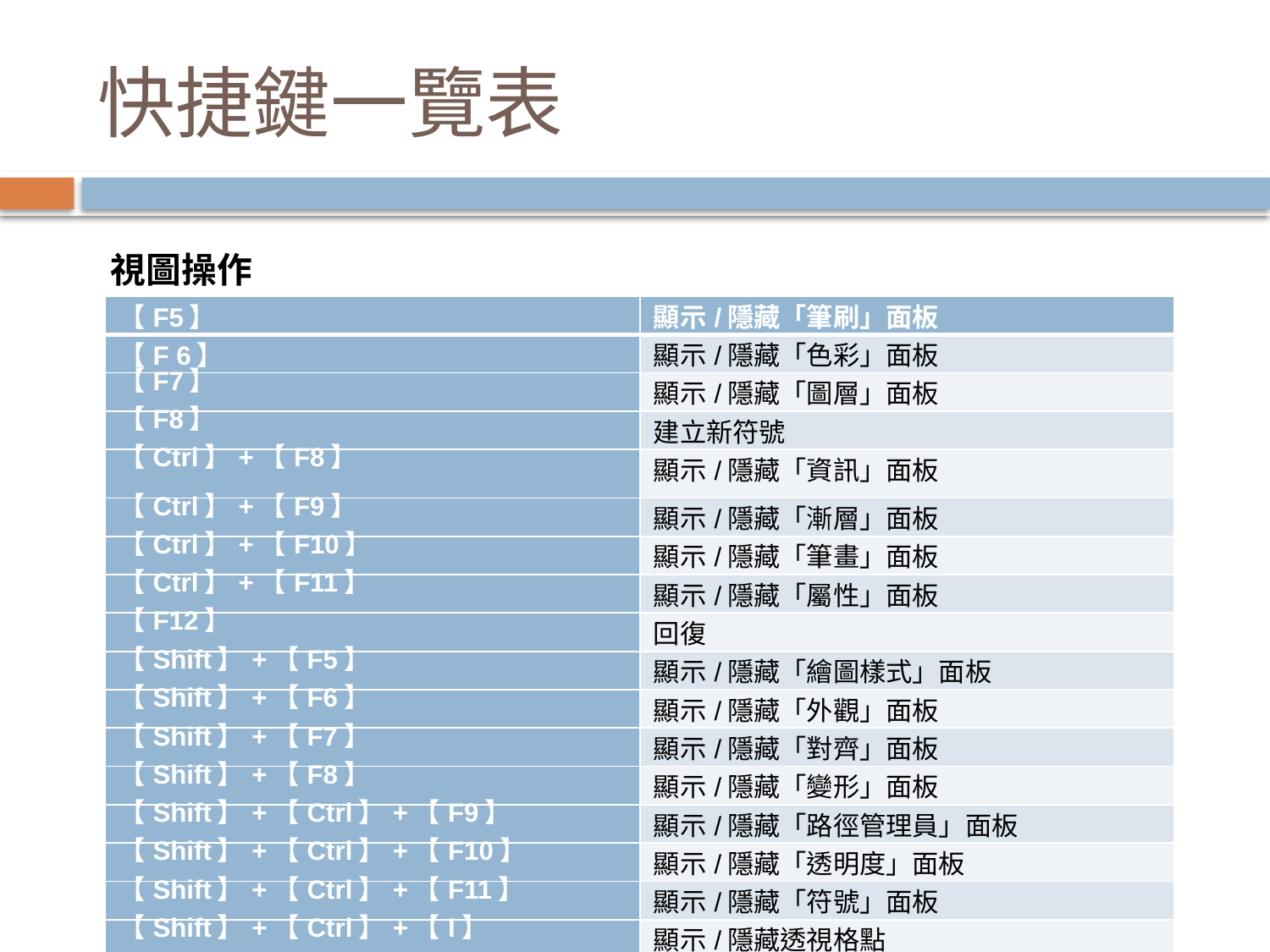

# 快捷鍵一覽表
視圖操作
| 【F5】 | 顯示/隱藏「筆刷」面板 |
| --- | --- |
| 【F 6】 | 顯示/隱藏「色彩」面板 |
| 【F7】 | 顯示/隱藏「圖層」面板 |
| 【F8】 | 建立新符號 |
| 【Ctrl】+【F8】 | 顯示/隱藏「資訊」面板 |
| 【Ctrl】+【F9】 | 顯示/隱藏「漸層」面板 |
| 【Ctrl】+【F10】 | 顯示/隱藏「筆畫」面板 |
| 【Ctrl】+【F11】 | 顯示/隱藏「屬性」面板 |
| 【F12】 | 回復 |
| 【Shift】+【F5】 | 顯示/隱藏「繪圖樣式」面板 |
| 【Shift】+【F6】 | 顯示/隱藏「外觀」面板 |
| 【Shift】+【F7】 | 顯示/隱藏「對齊」面板 |
| 【Shift】+【F8】 | 顯示/隱藏「變形」面板 |
| 【Shift】+【Ctrl】+【F9】 | 顯示/隱藏「路徑管理員」面板 |
| 【Shift】+【Ctrl】+【F10】 | 顯示/隱藏「透明度」面板 |
| 【Shift】+【Ctrl】+【F11】 | 顯示/隱藏「符號」面板 |
| 【Shift】+【Ctrl】+【I】 | 顯示/隱藏透視格點 |